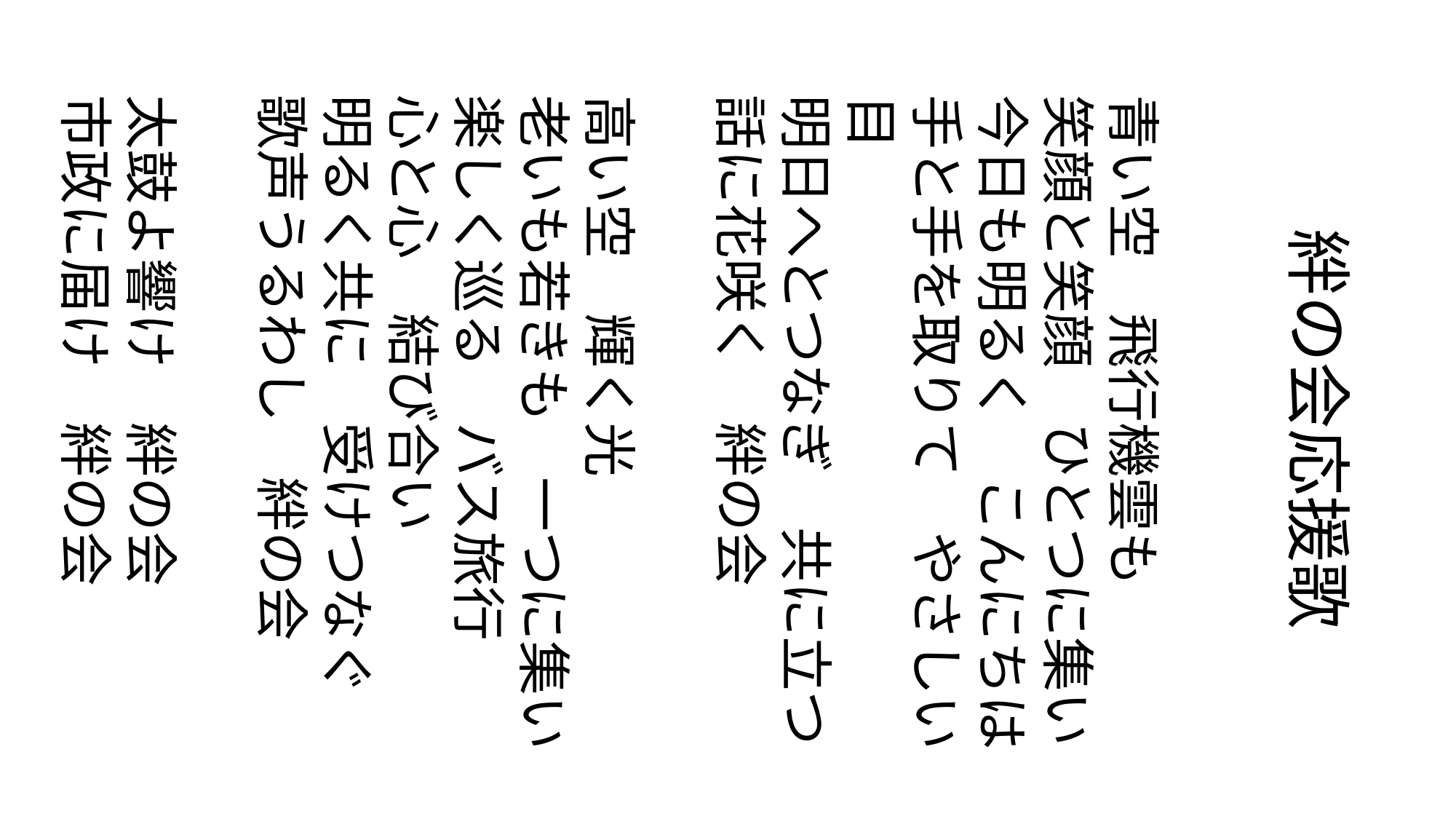

絆の会応援歌

青い空　飛行機雲も
笑顔と笑顔　ひとつに集い
今日も明るく　こんにちは
手と手を取りて　やさしい目
明日へとつなぎ　共に立つ
話に花咲く　絆の会

高い空　輝く光
老いも若きも　一つに集い
楽しく巡る　バス旅行
心と心　結び合い
明るく共に　受けつなぐ
歌声うるわし　絆の会

太鼓よ響け　絆の会
市政に届け　絆の会